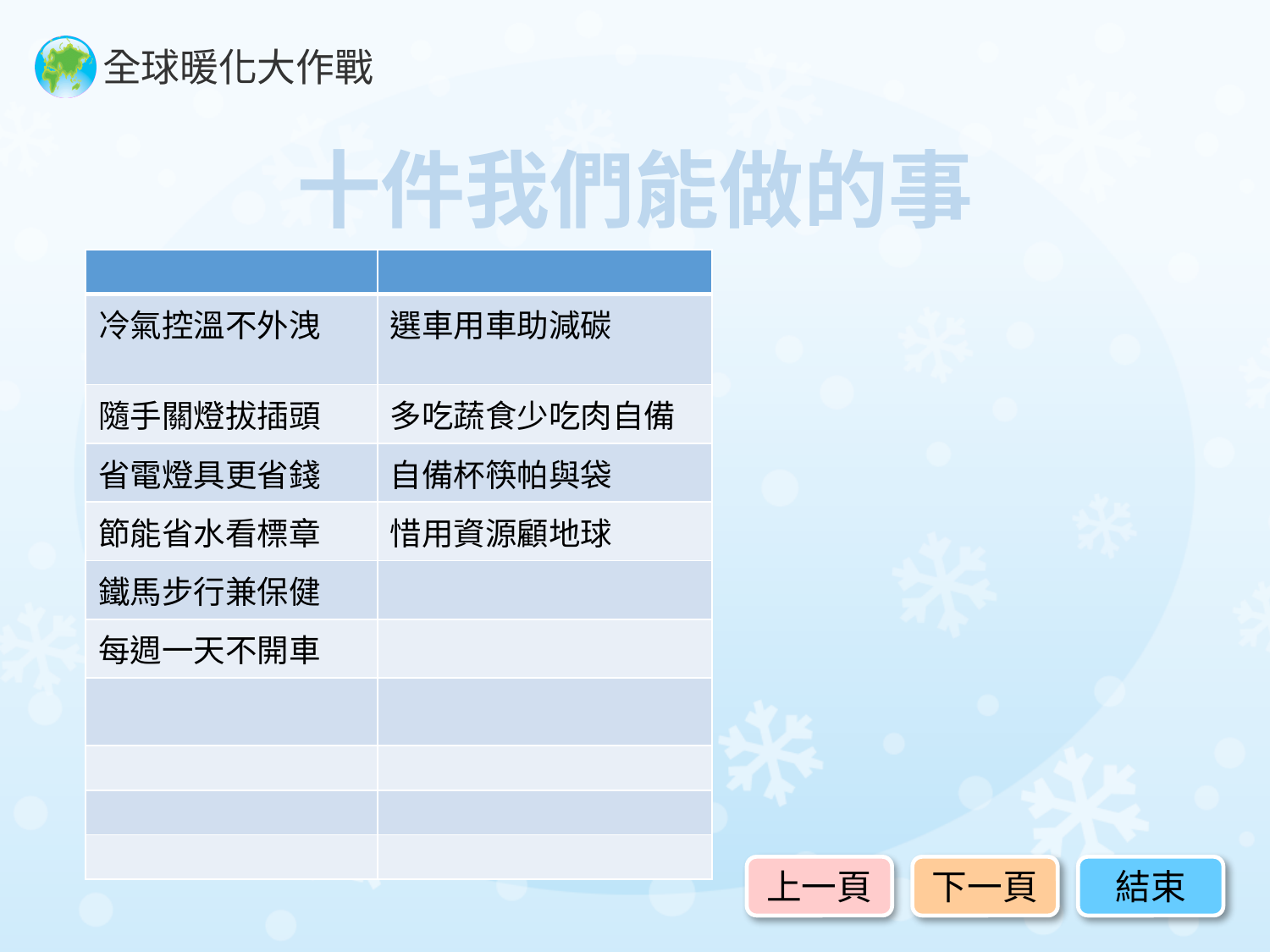

# 十件我們能做的事
|  |  |
| --- | --- |
| 冷氣控溫不外洩 | 選車用車助減碳 |
| 隨手關燈拔插頭 | 多吃蔬食少吃肉自備 |
| 省電燈具更省錢 | 自備杯筷帕與袋 |
| 節能省水看標章 | 惜用資源顧地球 |
| 鐵馬步行兼保健 |  |
| 每週一天不開車 |  |
|  |  |
|  |  |
|  |  |
|  |  |
上一頁
下一頁
結束